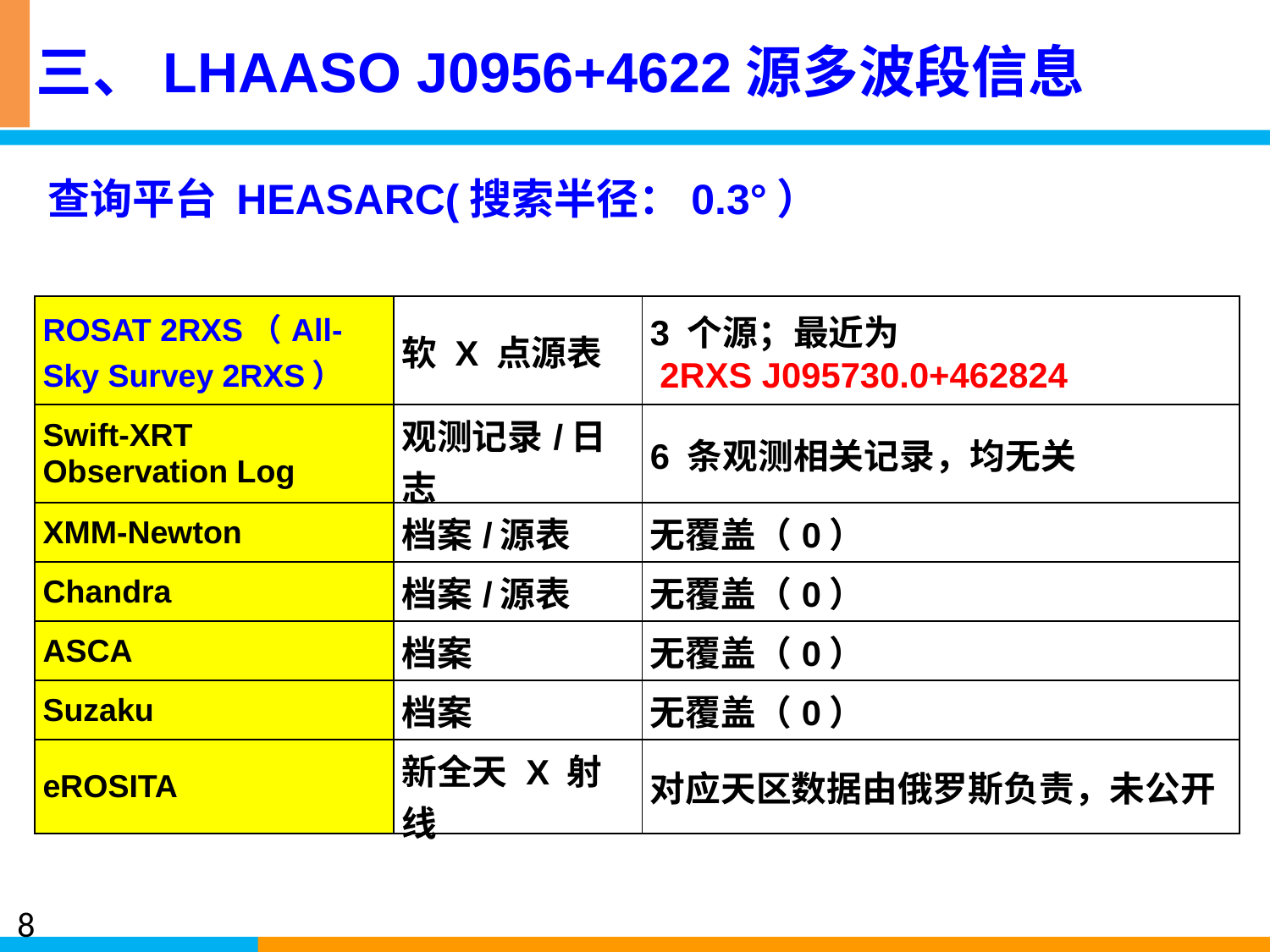

# 三、LHAASO J0956+4622源多波段信息
查询平台 HEASARC(搜索半径：0.3°）
| ROSAT 2RXS（All-Sky Survey 2RXS） | 软 X 点源表 | 3 个源；最近为 2RXS J095730.0+462824 |
| --- | --- | --- |
| Swift-XRT Observation Log | 观测记录/日志 | 6 条观测相关记录，均无关 |
| XMM-Newton | 档案/源表 | 无覆盖（0） |
| Chandra | 档案/源表 | 无覆盖（0） |
| ASCA | 档案 | 无覆盖（0） |
| Suzaku | 档案 | 无覆盖（0） |
| eROSITA | 新全天 X 射线 | 对应天区数据由俄罗斯负责，未公开 |
8